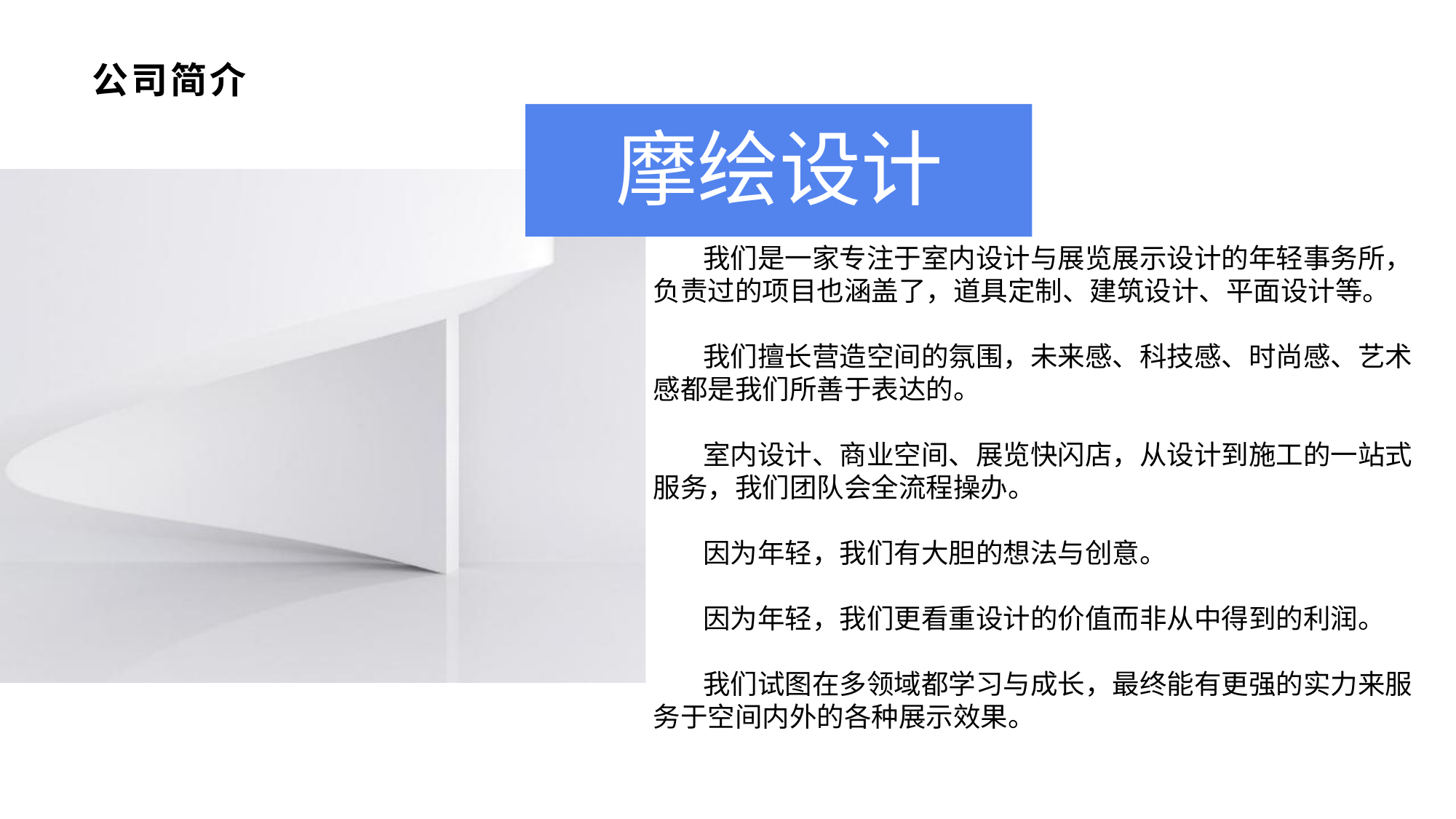

# 公司简介
摩绘设计
       我们是一家专注于室内设计与展览展示设计的年轻事务所，负责过的项目也涵盖了，道具定制、建筑设计、平面设计等。

       我们擅长营造空间的氛围，未来感、科技感、时尚感、艺术感都是我们所善于表达的。

       室内设计、商业空间、展览快闪店，从设计到施工的一站式服务，我们团队会全流程操办。

       因为年轻，我们有大胆的想法与创意。

       因为年轻，我们更看重设计的价值而非从中得到的利润。

       我们试图在多领域都学习与成长，最终能有更强的实力来服务于空间内外的各种展示效果。